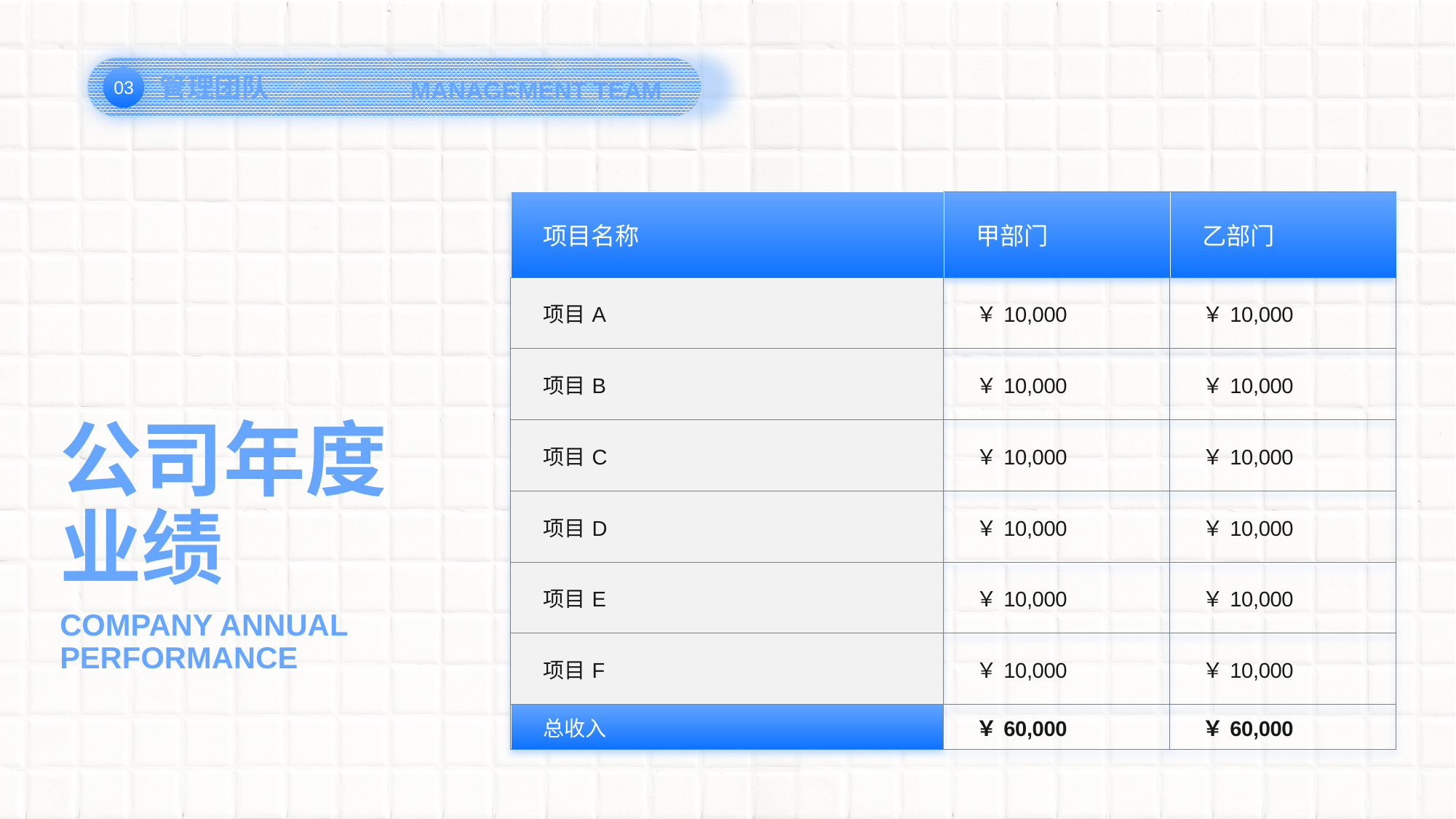

03
管理团队
MANAGEMENT TEAM
| 项目名称 | 甲部门 | 乙部门 |
| --- | --- | --- |
| 项目A | ￥10,000 | ￥10,000 |
| 项目B | ￥10,000 | ￥10,000 |
| 项目C | ￥10,000 | ￥10,000 |
| 项目D | ￥10,000 | ￥10,000 |
| 项目E | ￥10,000 | ￥10,000 |
| 项目F | ￥10,000 | ￥10,000 |
| 总收入 | ￥60,000 | ￥60,000 |
公司年度业绩
COMPANY ANNUAL PERFORMANCE